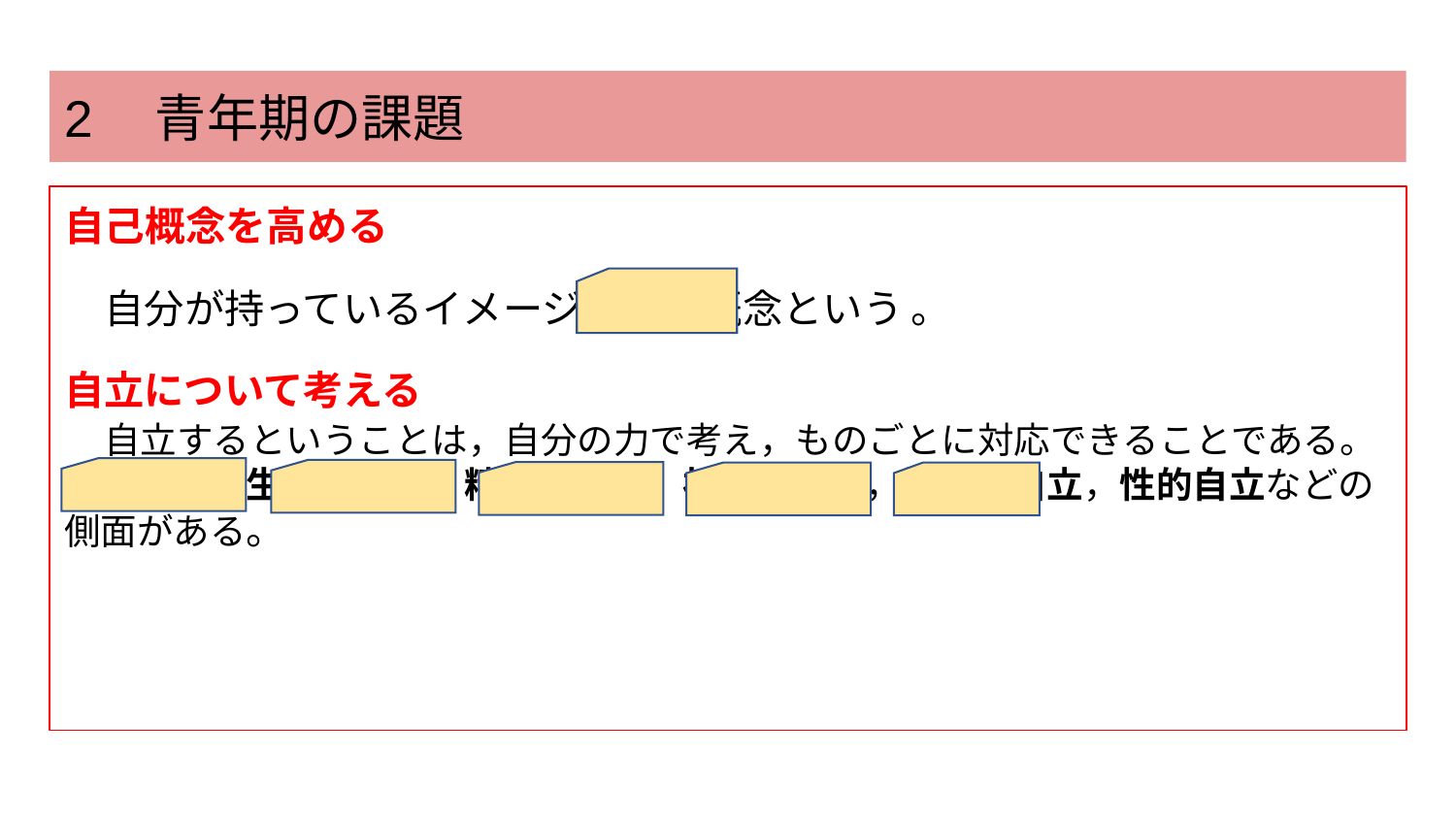

2　青年期の課題
自己概念を高める

　自分が持っているイメージを自己概念という 。

自立について考える
　自立するということは，自分の力で考え，ものごとに対応できることである。自立には，生活的自立，精神的自立，社会的自立，経済的自立，性的自立などの側面がある。